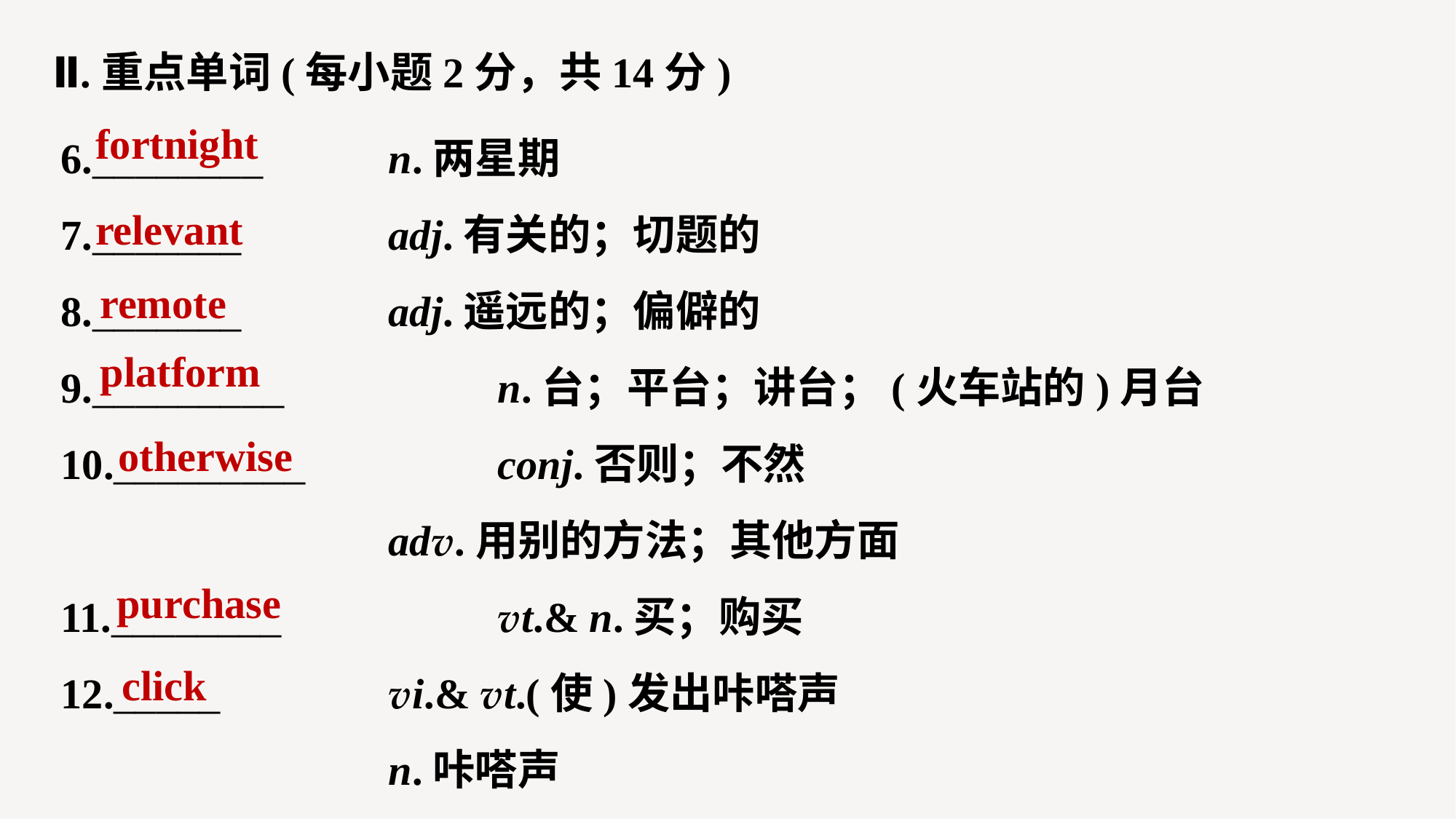

Ⅱ.重点单词(每小题2分，共14分)
6.________ 		n.两星期
7._______ 		adj.有关的；切题的
8._______ 		adj.遥远的；偏僻的
9._________ 		n.台；平台；讲台；(火车站的)月台
10._________ 		conj.否则；不然
			adv.用别的方法；其他方面
11.________ 		vt.& n.买；购买
12._____ 		vi.& vt.(使)发出咔嗒声
			n.咔嗒声
fortnight
relevant
remote
platform
otherwise
purchase
click